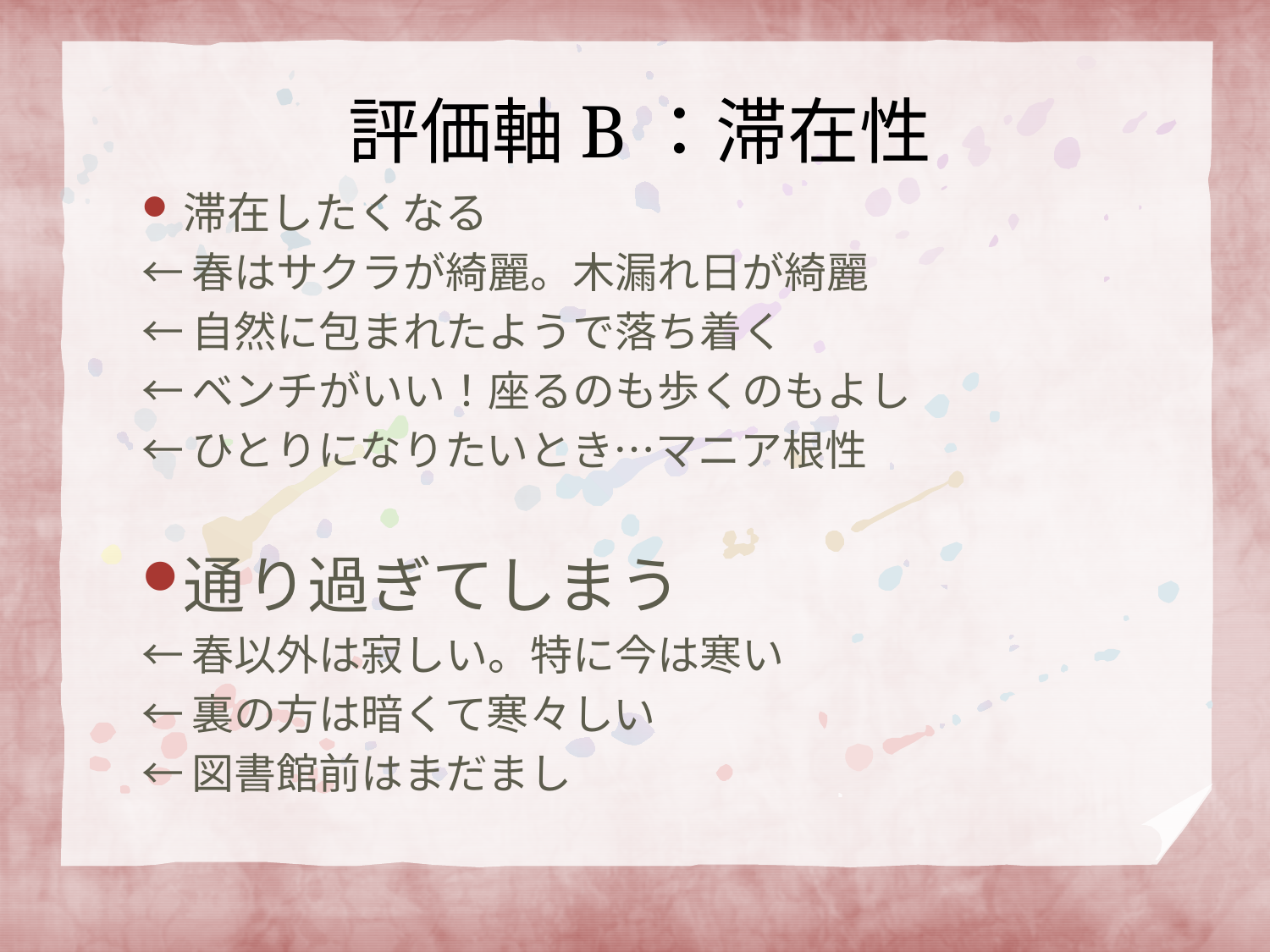

# 評価軸B：滞在性
滞在したくなる
←春はサクラが綺麗。木漏れ日が綺麗
←自然に包まれたようで落ち着く
←ベンチがいい！座るのも歩くのもよし
←ひとりになりたいとき…マニア根性

通り過ぎてしまう
←春以外は寂しい。特に今は寒い
←裏の方は暗くて寒々しい
←図書館前はまだまし